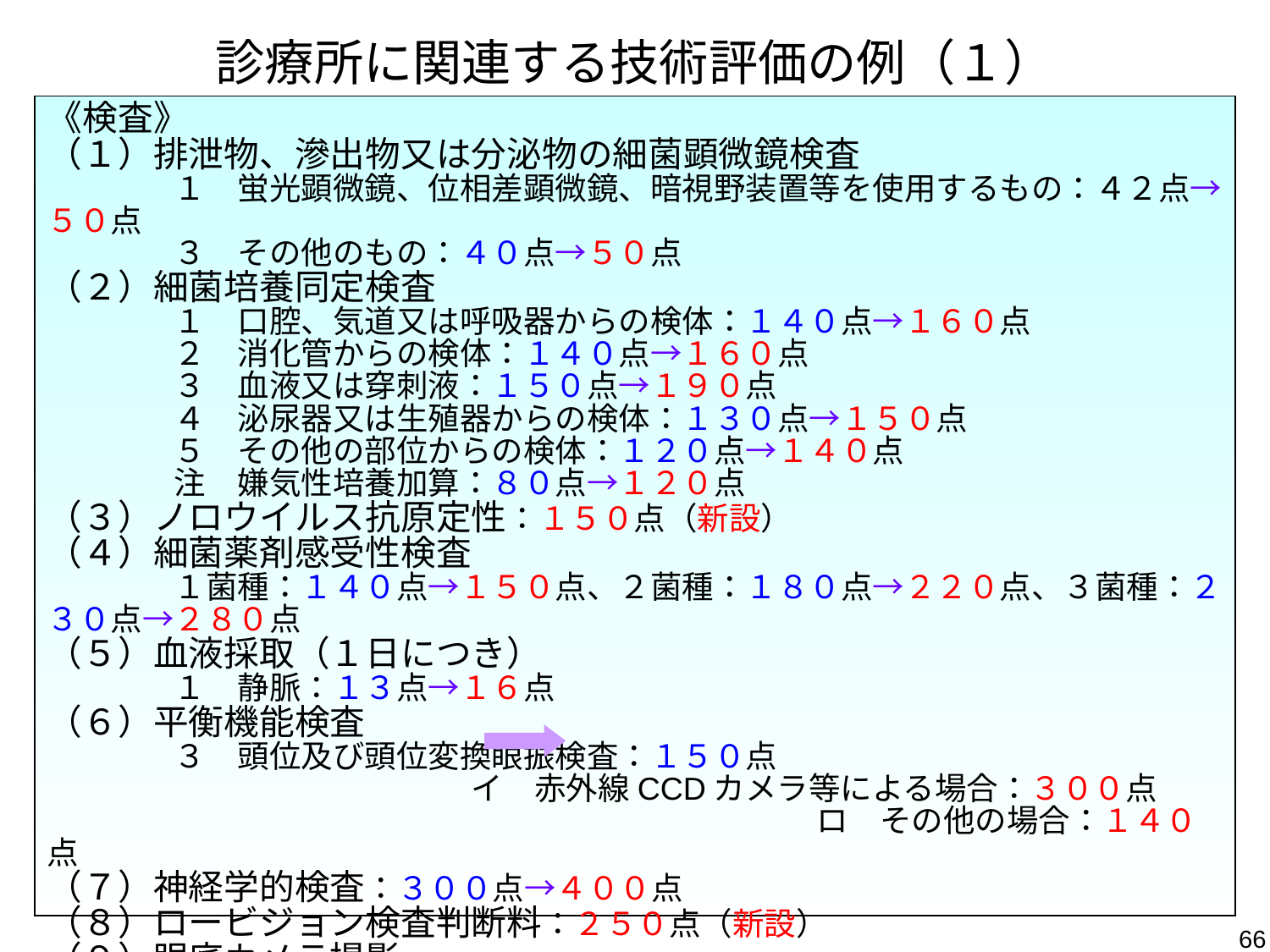

診療所に関連する技術評価の例（１）
《検査》
（１）排泄物、滲出物又は分泌物の細菌顕微鏡検査
　　　　１　蛍光顕微鏡、位相差顕微鏡、暗視野装置等を使用するもの：４２点→５０点
　　　　３　その他のもの：４０点→５０点
（２）細菌培養同定検査
　　　　１　口腔、気道又は呼吸器からの検体：１４０点→１６０点
　　　　２　消化管からの検体：１４０点→１６０点
　　　　３　血液又は穿刺液：１５０点→１９０点
　　　　４　泌尿器又は生殖器からの検体：１３０点→１５０点
　　　　５　その他の部位からの検体：１２０点→１４０点
　　　　注　嫌気性培養加算：８０点→１２０点
（３）ノロウイルス抗原定性：１５０点（新設）
（４）細菌薬剤感受性検査
　　　　１菌種：１４０点→１５０点、２菌種：１８０点→２２０点、３菌種：２３０点→２８０点
（５）血液採取（１日につき）
　　　　１　静脈：１３点→１６点
（６）平衡機能検査
　　　　３　頭位及び頭位変換眼振検査：１５０点
                                              　　   イ　赤外線CCDカメラ等による場合：３００点
　　　　　　　　　　　　　　　　　　　　　　　　 ロ　その他の場合：１４０点
（７）神経学的検査：３００点→４００点
（８）ロービジョン検査判断料：２５０点（新設）
（９）眼底カメラ撮影
　　　　３　自発蛍光撮影法の場合：５１０点（新設）

66